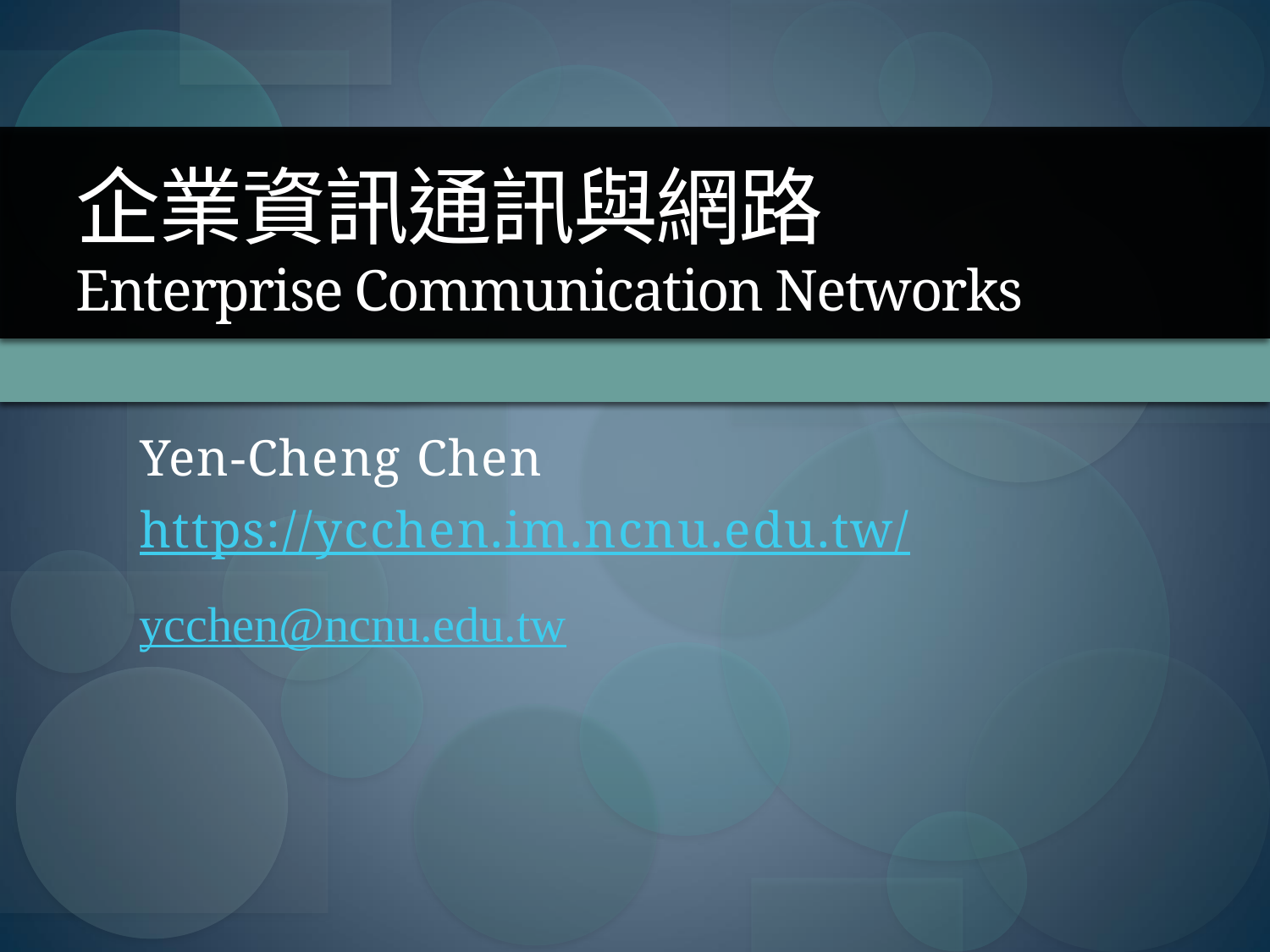

# 企業資訊通訊與網路 Enterprise Communication Networks
Yen-Cheng Chen
https://ycchen.im.ncnu.edu.tw/

ycchen@ncnu.edu.tw